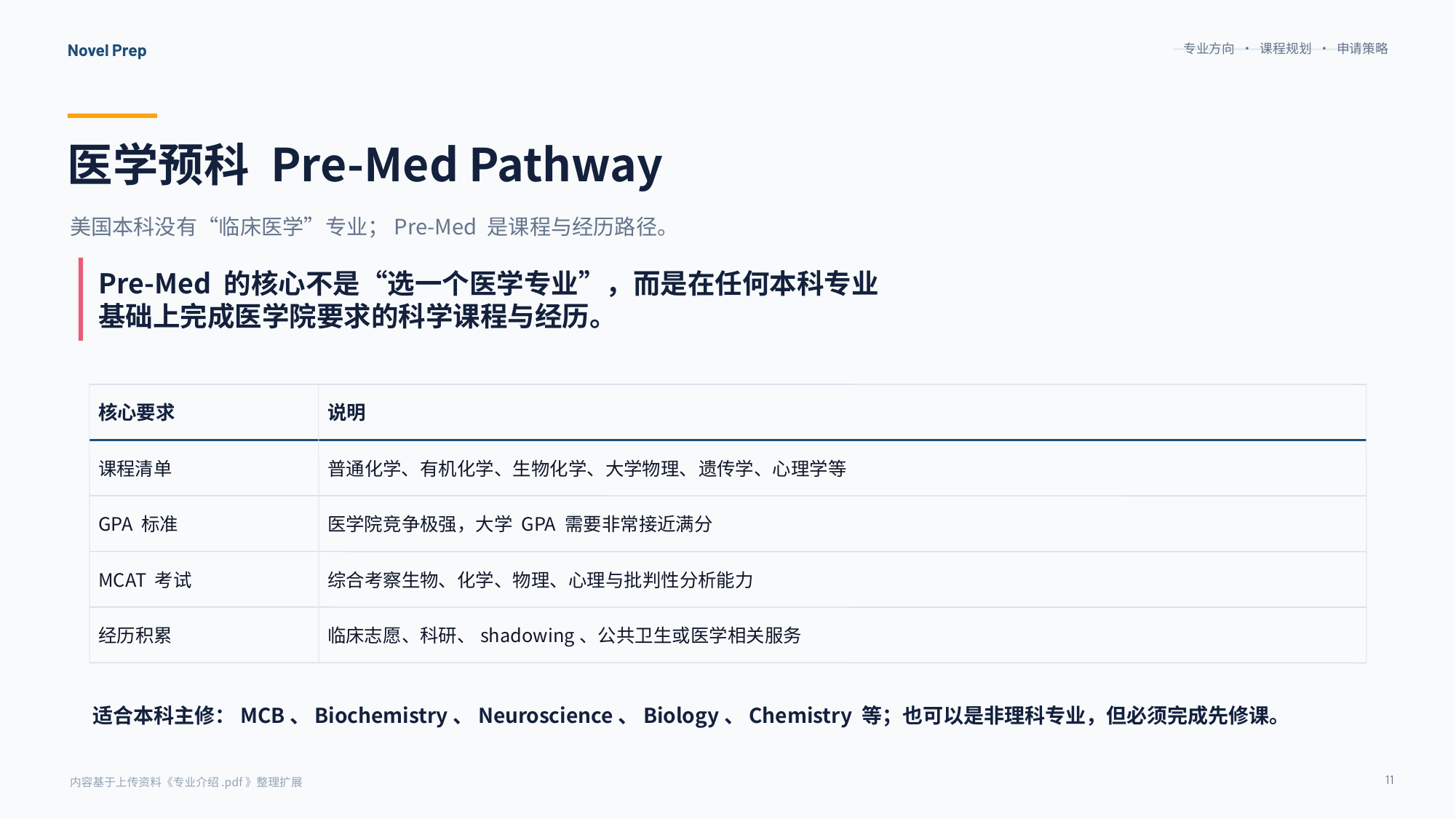

专业方向 · 课程规划 · 申请策略
Novel Prep

医学预科 Pre-Med Pathway
美国本科没有“临床医学”专业；Pre-Med 是课程与经历路径。

Pre-Med 的核心不是“选一个医学专业”，而是在任何本科专业基础上完成医学院要求的科学课程与经历。

核心要求
说明

课程清单
普通化学、有机化学、生物化学、大学物理、遗传学、心理学等

GPA 标准
医学院竞争极强，大学 GPA 需要非常接近满分

MCAT 考试
综合考察生物、化学、物理、心理与批判性分析能力

经历积累
临床志愿、科研、shadowing、公共卫生或医学相关服务

适合本科主修：MCB、Biochemistry、Neuroscience、Biology、Chemistry 等；也可以是非理科专业，但必须完成先修课。
11
内容基于上传资料《专业介绍.pdf》整理扩展